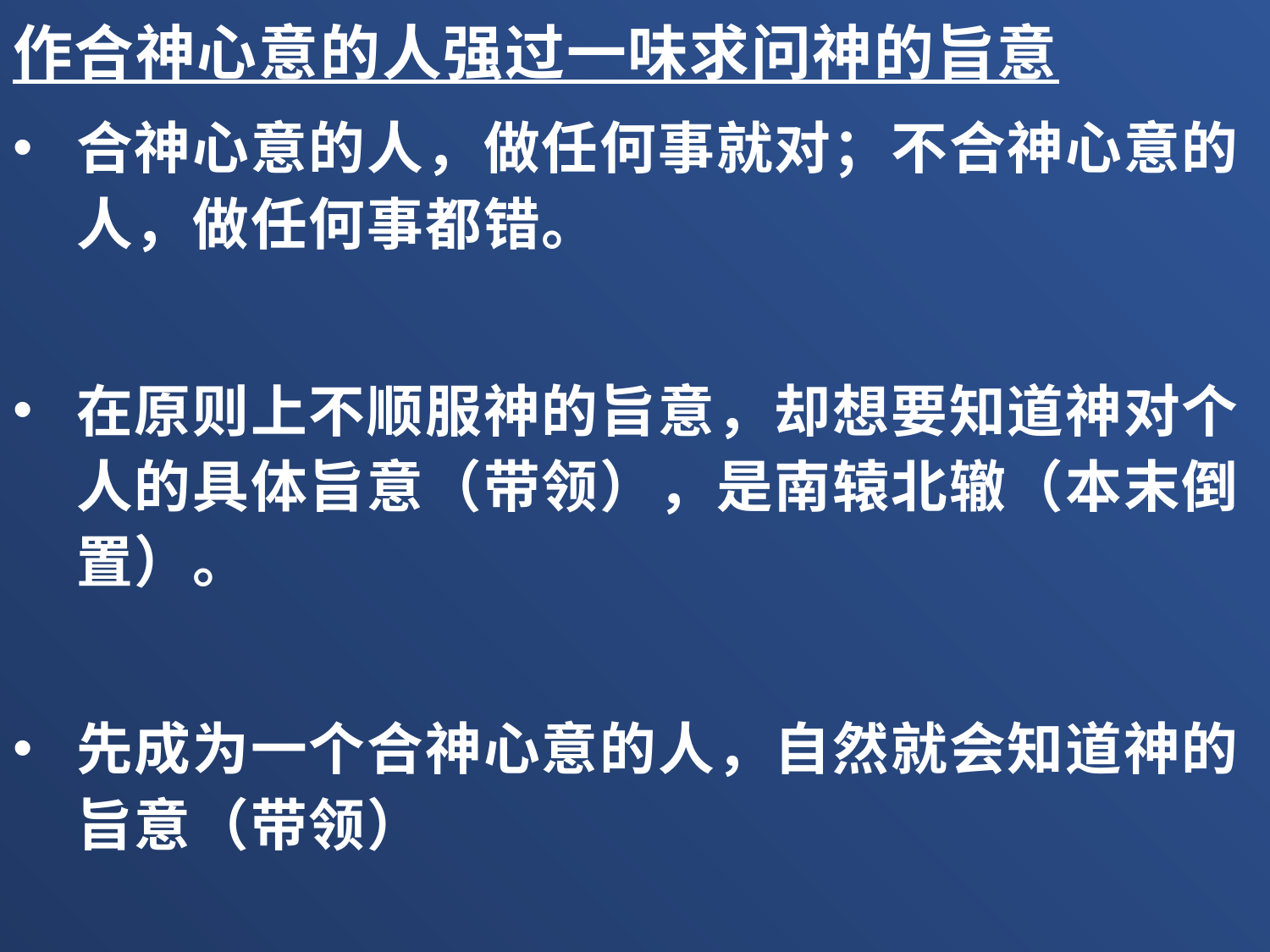

作合神心意的人强过一味求问神的旨意
合神心意的人，做任何事就对；不合神心意的人，做任何事都错。

在原则上不顺服神的旨意，却想要知道神对个人的具体旨意（带领），是南辕北辙（本末倒置）。

先成为一个合神心意的人，自然就会知道神的旨意（带领）